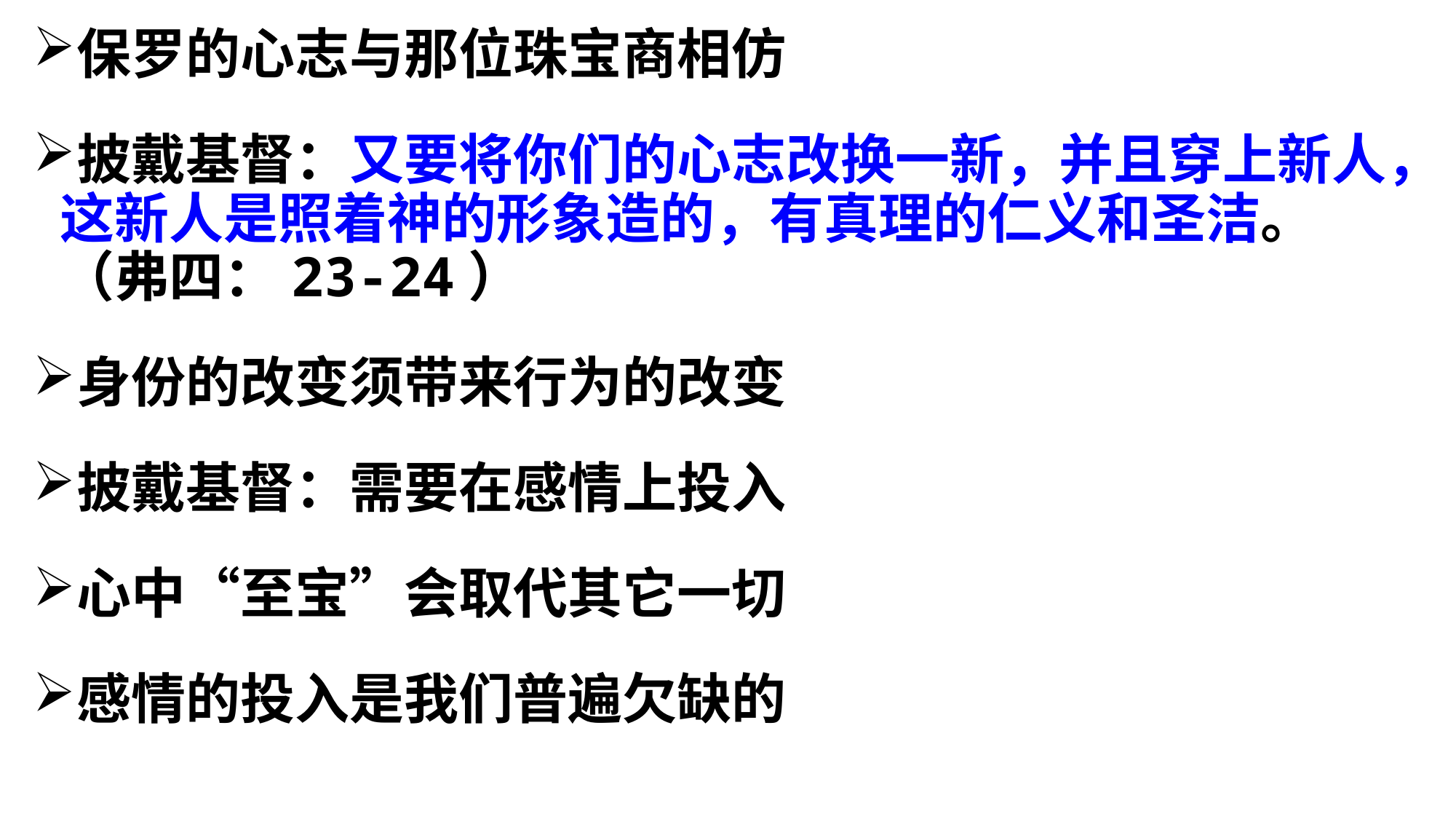

保罗的心志与那位珠宝商相仿

披戴基督：又要将你们的心志改换一新，并且穿上新人，这新人是照着神的形象造的，有真理的仁义和圣洁。（弗四：23-24）

身份的改变须带来行为的改变

披戴基督：需要在感情上投入

心中“至宝”会取代其它一切

感情的投入是我们普遍欠缺的